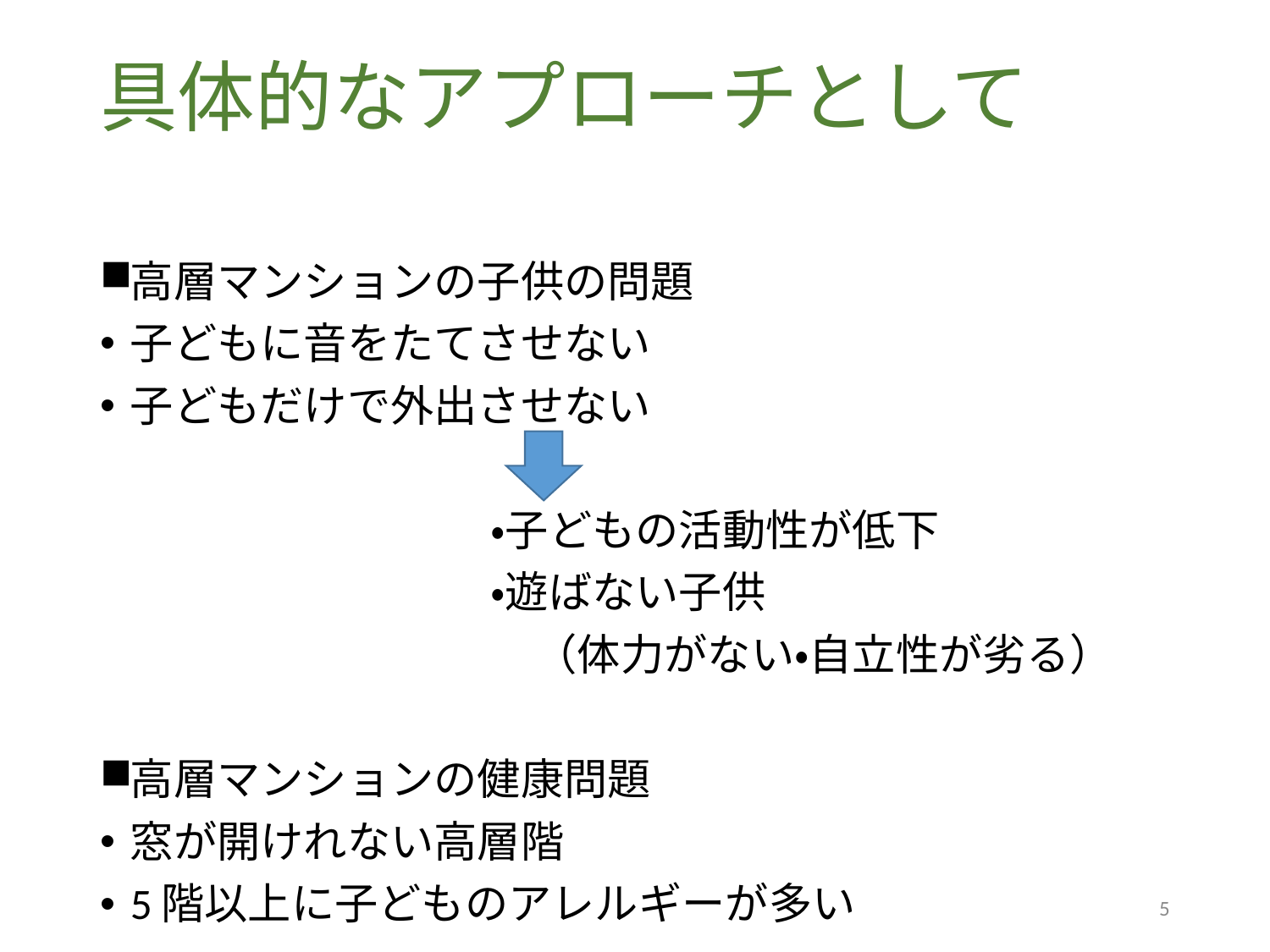

# 具体的なアプローチとして
高層マンションの子供の問題
子どもに音をたてさせない
子どもだけで外出させない

　　　　　　　　　・子どもの活動性が低下
　　　　　　　　　・遊ばない子供
　　　　　　　　　　（体力がない・自立性が劣る）

高層マンションの健康問題
窓が開けれない高層階
5階以上に子どものアレルギーが多い

5